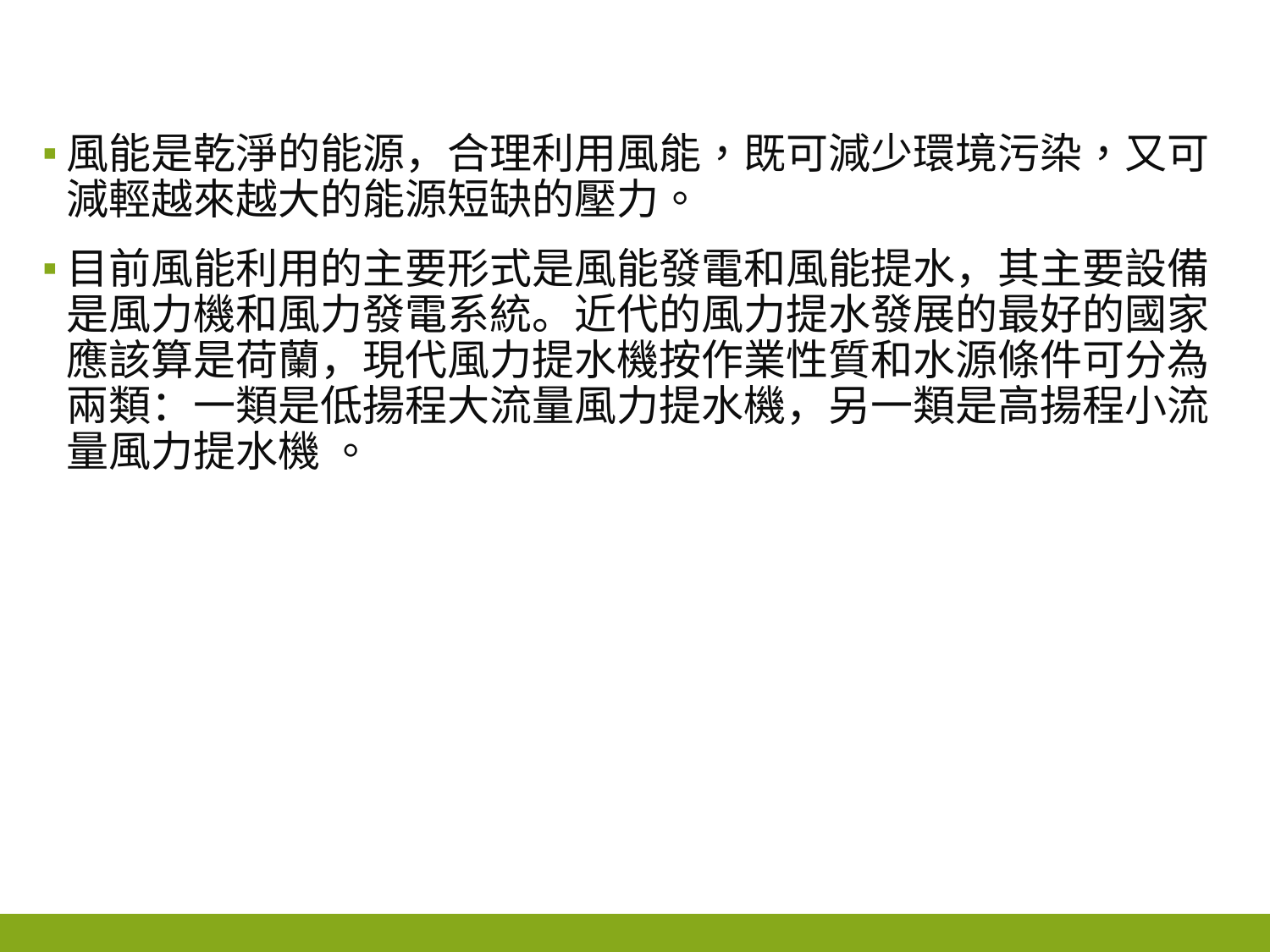

#
風能是乾淨的能源，合理利用風能，既可減少環境污染，又可減輕越來越大的能源短缺的壓力。
目前風能利用的主要形式是風能發電和風能提水，其主要設備是風力機和風力發電系統。近代的風力提水發展的最好的國家應該算是荷蘭，現代風力提水機按作業性質和水源條件可分為兩類：一類是低揚程大流量風力提水機，另一類是高揚程小流量風力提水機 。